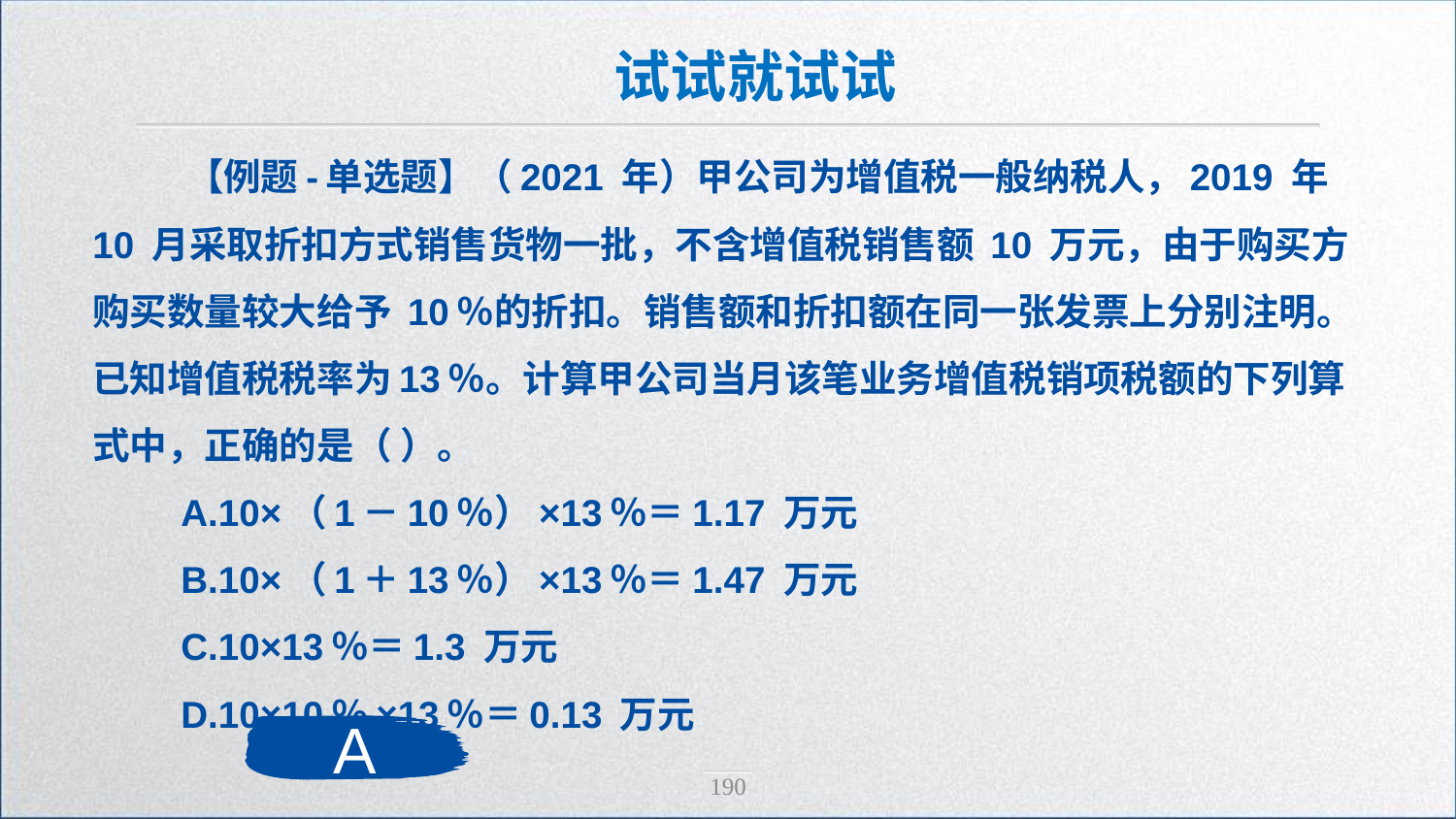

试试就试试
 【例题-单选题】（2021 年）甲公司为增值税一般纳税人，2019 年 10 月采取折扣方式销售货物一批，不含增值税销售额 10 万元，由于购买方购买数量较大给予 10％的折扣。销售额和折扣额在同一张发票上分别注明。已知增值税税率为13％。计算甲公司当月该笔业务增值税销项税额的下列算式中，正确的是（ ）。
 A.10×（1－10％）×13％＝1.17 万元
 B.10×（1＋13％）×13％＝1.47 万元
 C.10×13％＝1.3 万元
 D.10×10％×13％＝0.13 万元

A
190